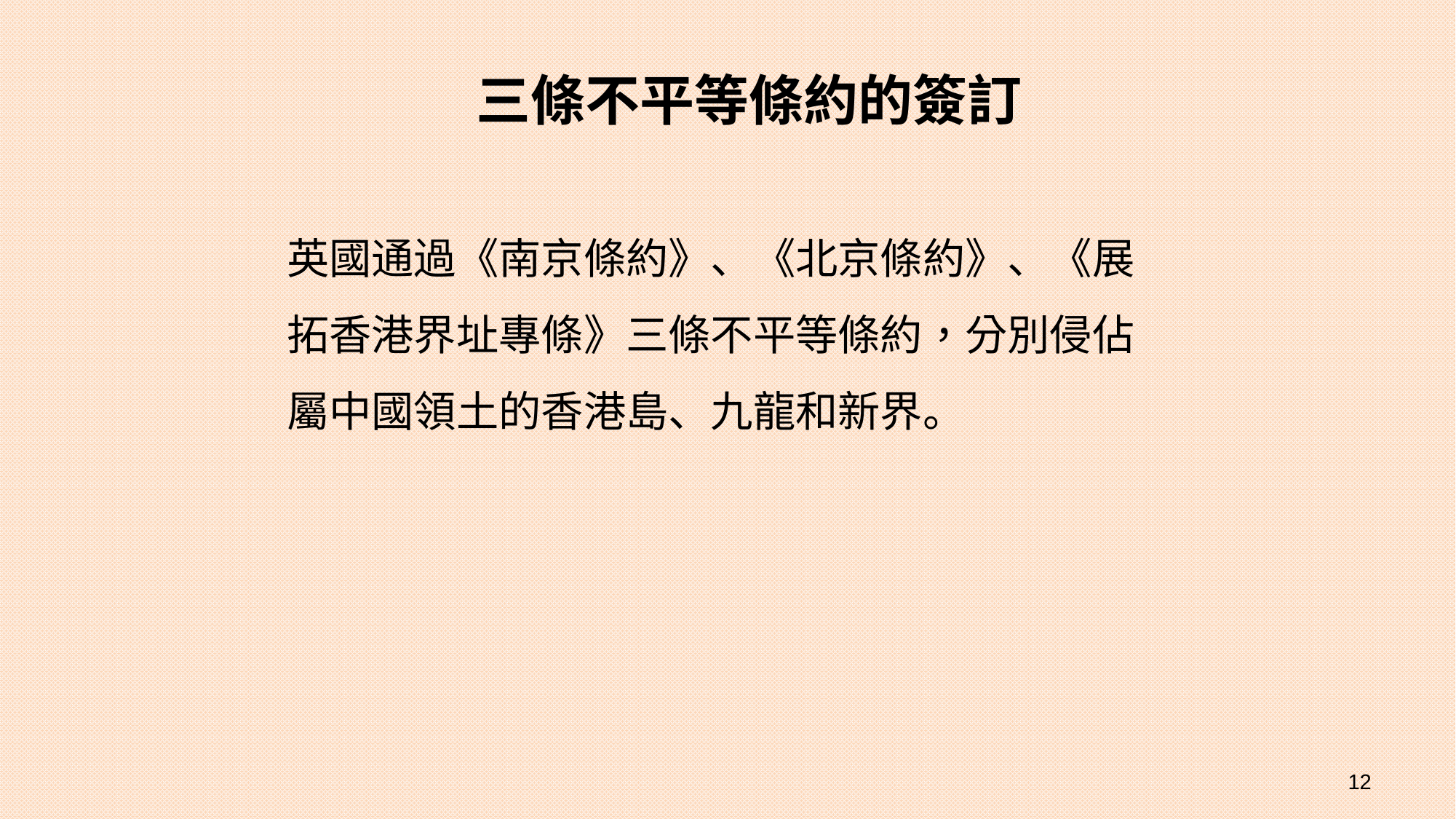

# 三條不平等條約的簽訂
英國通過《南京條約》、《北京條約》、《展拓香港界址專條》三條不平等條約，分別侵佔屬中國領土的香港島、九龍和新界。
12